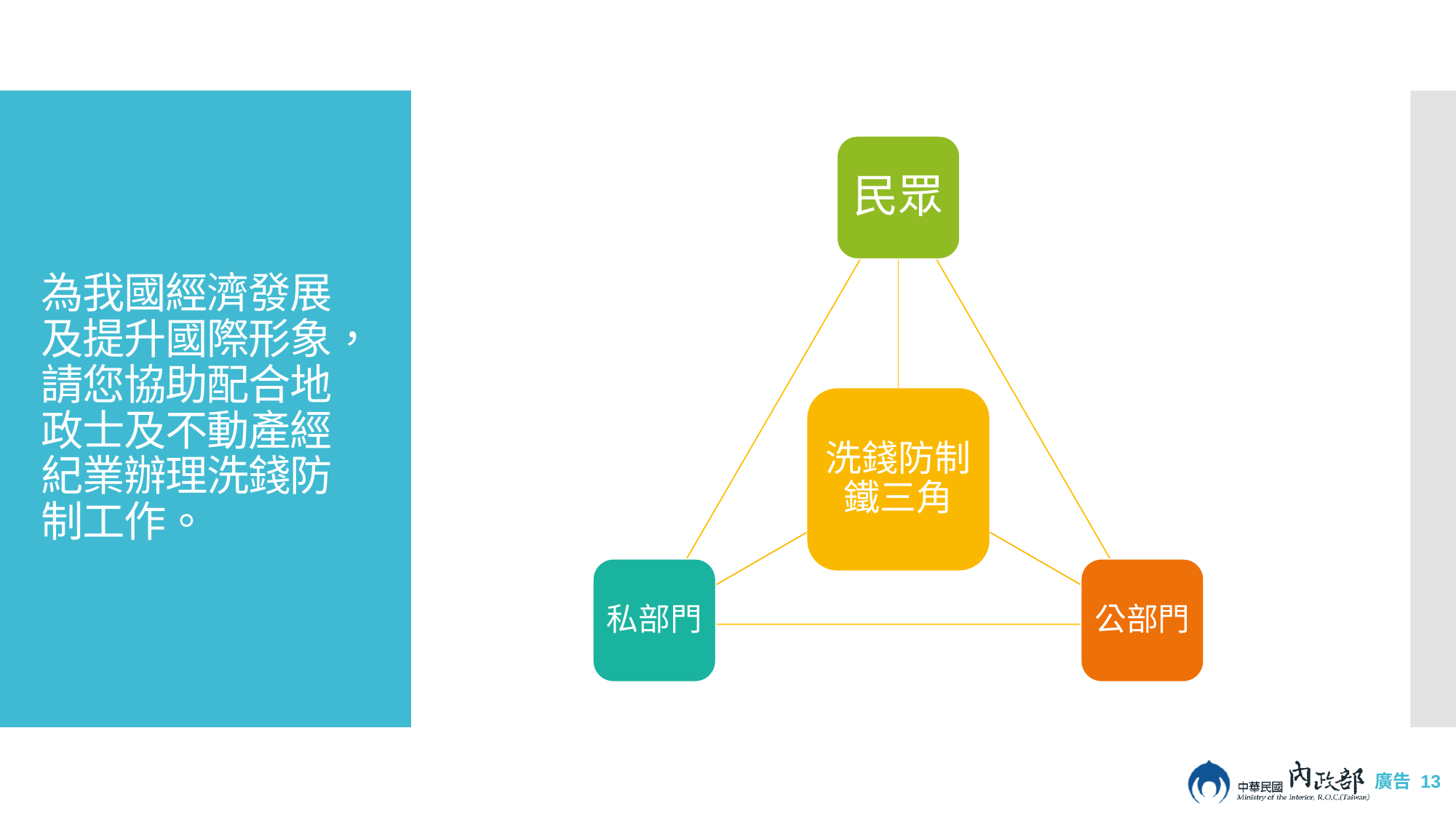

洗錢防制鐵三角
民眾
公部門
私部門
# 為我國經濟發展及提升國際形象，請您協助配合地政士及不動產經紀業辦理洗錢防制工作。

廣告 13